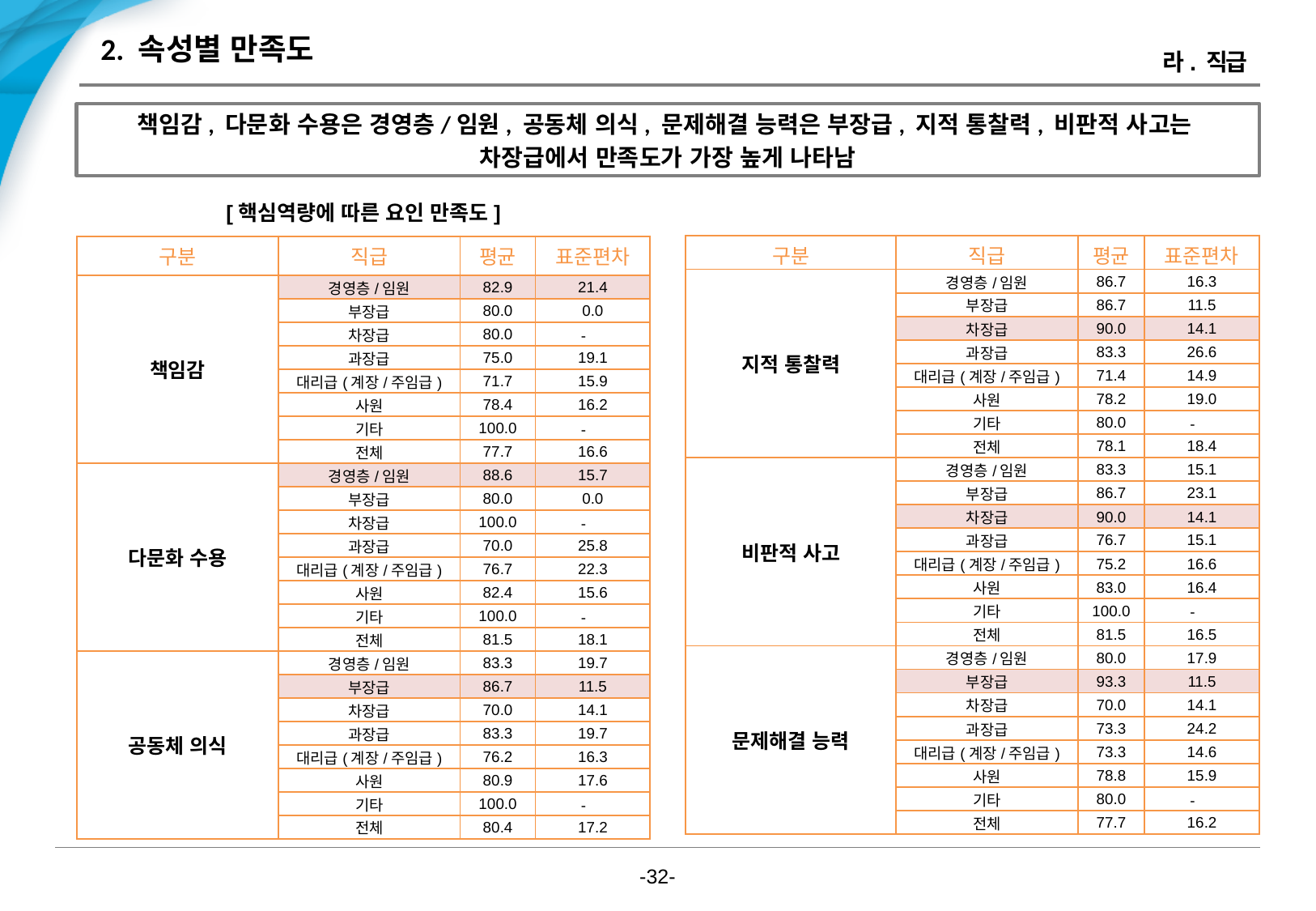

# 2. 속성별 만족도
라. 직급
책임감, 다문화 수용은 경영층/임원, 공동체 의식, 문제해결 능력은 부장급, 지적 통찰력, 비판적 사고는
차장급에서 만족도가 가장 높게 나타남
[핵심역량에 따른 요인 만족도]
| 구분 | 직급 | 평균 | 표준편차 |
| --- | --- | --- | --- |
| 지적 통찰력 | 경영층/임원 | 86.7 | 16.3 |
|  | 부장급 | 86.7 | 11.5 |
|  | 차장급 | 90.0 | 14.1 |
|  | 과장급 | 83.3 | 26.6 |
|  | 대리급(계장/주임급) | 71.4 | 14.9 |
|  | 사원 | 78.2 | 19.0 |
|  | 기타 | 80.0 | - |
|  | 전체 | 78.1 | 18.4 |
| 비판적 사고 | 경영층/임원 | 83.3 | 15.1 |
|  | 부장급 | 86.7 | 23.1 |
|  | 차장급 | 90.0 | 14.1 |
|  | 과장급 | 76.7 | 15.1 |
|  | 대리급(계장/주임급) | 75.2 | 16.6 |
|  | 사원 | 83.0 | 16.4 |
|  | 기타 | 100.0 | - |
|  | 전체 | 81.5 | 16.5 |
| 문제해결 능력 | 경영층/임원 | 80.0 | 17.9 |
|  | 부장급 | 93.3 | 11.5 |
|  | 차장급 | 70.0 | 14.1 |
|  | 과장급 | 73.3 | 24.2 |
|  | 대리급(계장/주임급) | 73.3 | 14.6 |
|  | 사원 | 78.8 | 15.9 |
|  | 기타 | 80.0 | - |
|  | 전체 | 77.7 | 16.2 |
| 구분 | 직급 | 평균 | 표준편차 |
| --- | --- | --- | --- |
| 책임감 | 경영층/임원 | 82.9 | 21.4 |
|  | 부장급 | 80.0 | 0.0 |
|  | 차장급 | 80.0 | - |
|  | 과장급 | 75.0 | 19.1 |
|  | 대리급(계장/주임급) | 71.7 | 15.9 |
|  | 사원 | 78.4 | 16.2 |
|  | 기타 | 100.0 | - |
|  | 전체 | 77.7 | 16.6 |
| 다문화 수용 | 경영층/임원 | 88.6 | 15.7 |
|  | 부장급 | 80.0 | 0.0 |
|  | 차장급 | 100.0 | - |
|  | 과장급 | 70.0 | 25.8 |
|  | 대리급(계장/주임급) | 76.7 | 22.3 |
|  | 사원 | 82.4 | 15.6 |
|  | 기타 | 100.0 | - |
|  | 전체 | 81.5 | 18.1 |
| 공동체 의식 | 경영층/임원 | 83.3 | 19.7 |
|  | 부장급 | 86.7 | 11.5 |
|  | 차장급 | 70.0 | 14.1 |
|  | 과장급 | 83.3 | 19.7 |
|  | 대리급(계장/주임급) | 76.2 | 16.3 |
|  | 사원 | 80.9 | 17.6 |
|  | 기타 | 100.0 | - |
|  | 전체 | 80.4 | 17.2 |
-32-